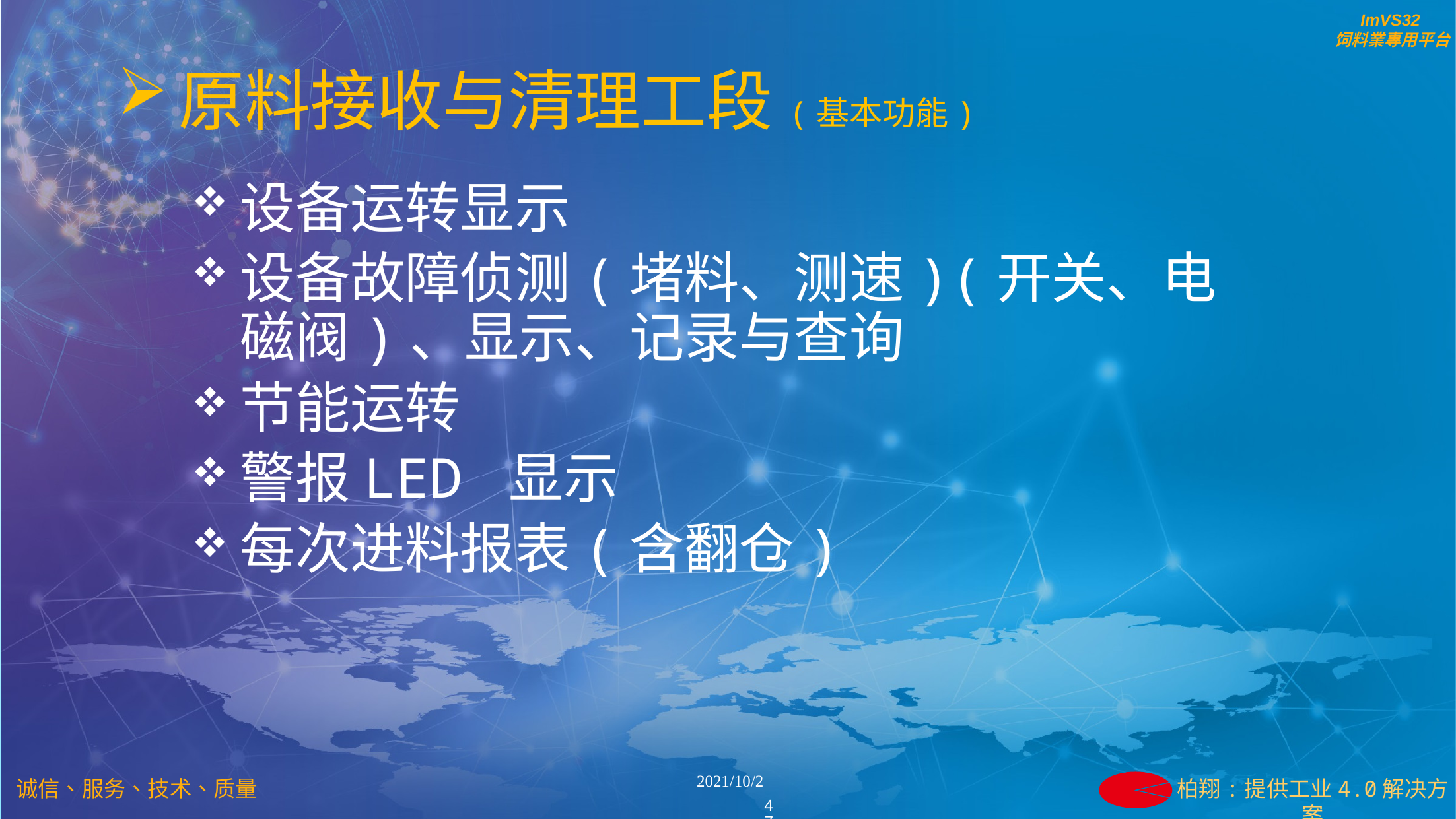

原料接收与清理工段(基本功能)
设备运转显示
设备故障侦测(堵料、测速)(开关、电磁阀)、显示、记录与查询
节能运转
警报LED 显示
每次进料报表(含翻仓)

47